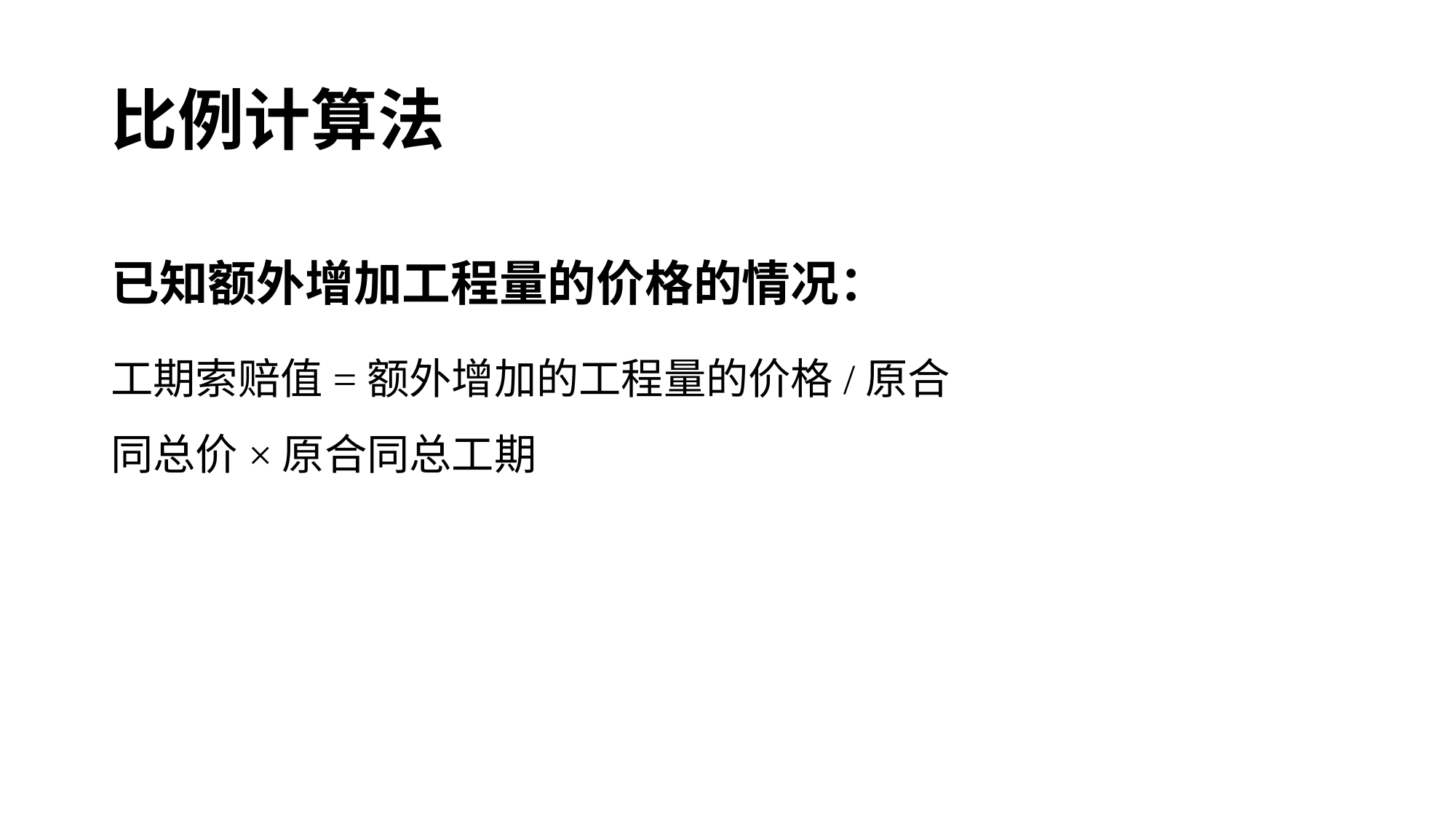

# 比例计算法
已知额外增加工程量的价格的情况：
工期索赔值=额外增加的工程量的价格/原合同总价×原合同总工期